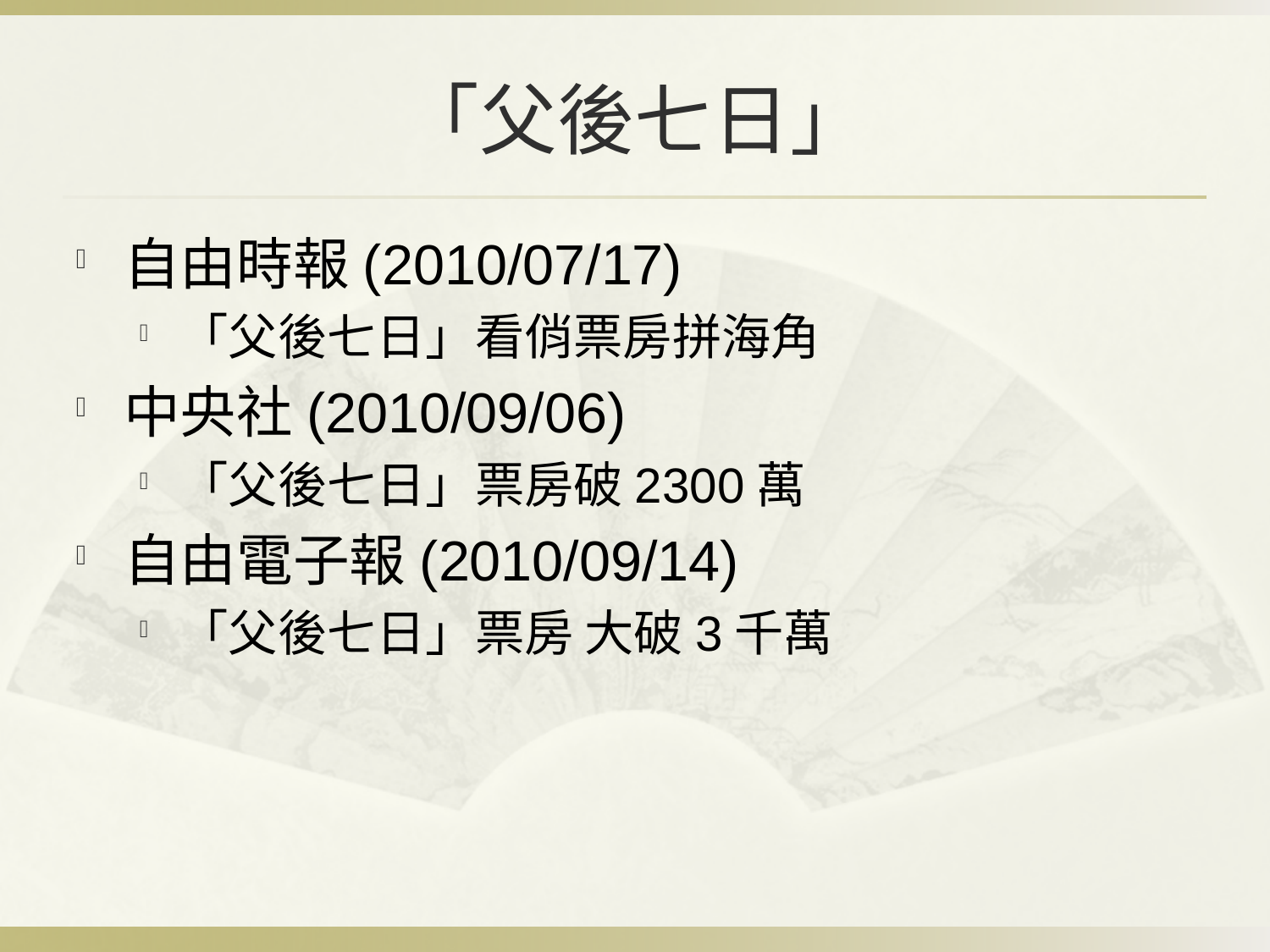

# 「父後七日」
自由時報(2010/07/17)
「父後七日」看俏票房拼海角
中央社(2010/09/06)
「父後七日」票房破2300萬
自由電子報(2010/09/14)
「父後七日」票房 大破3千萬